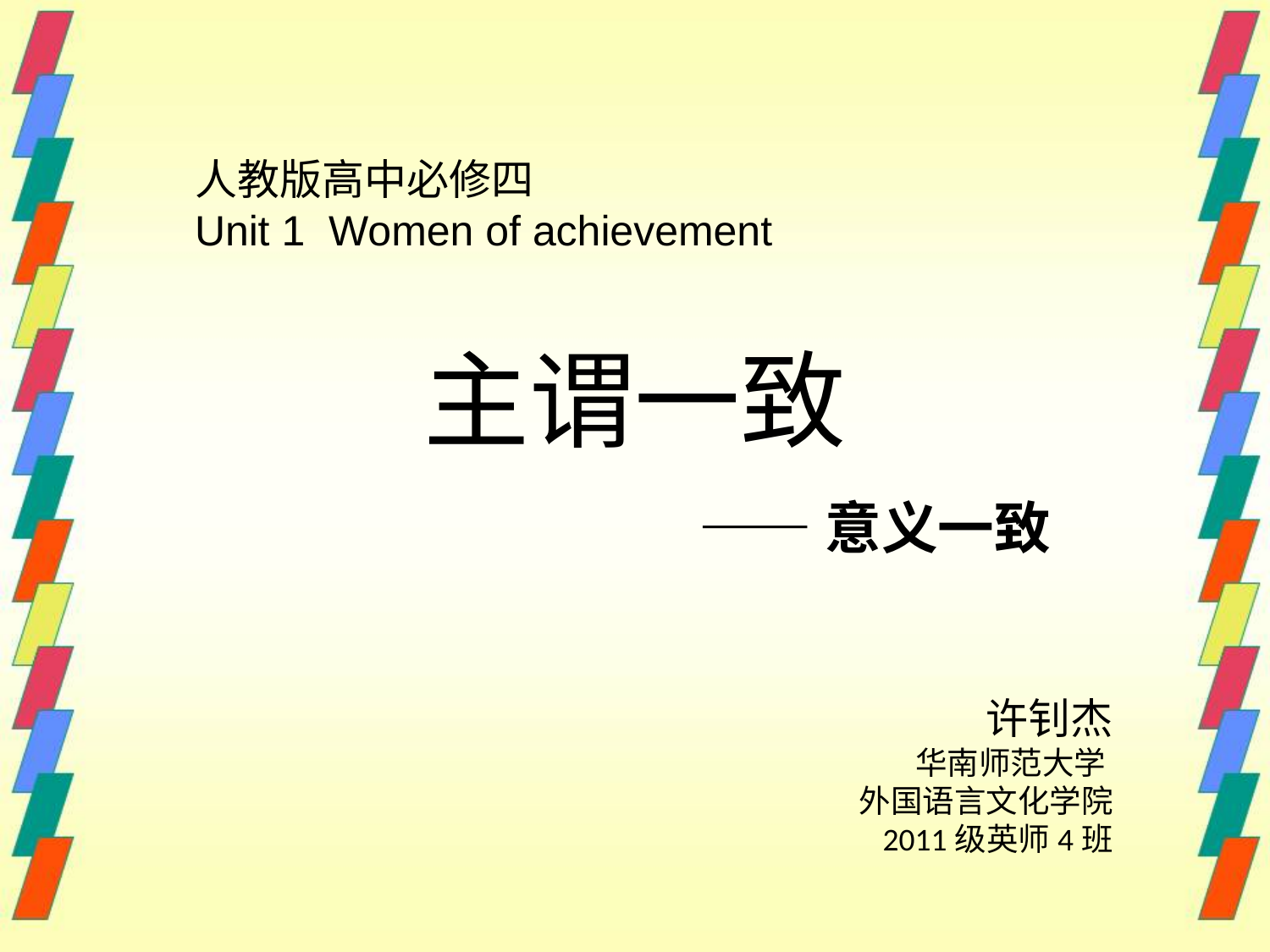

人教版高中必修四
Unit 1  Women of achievement
# 主谓一致
——意义一致
        许钊杰
华南师范大学
外国语言文化学院
2011级英师4班